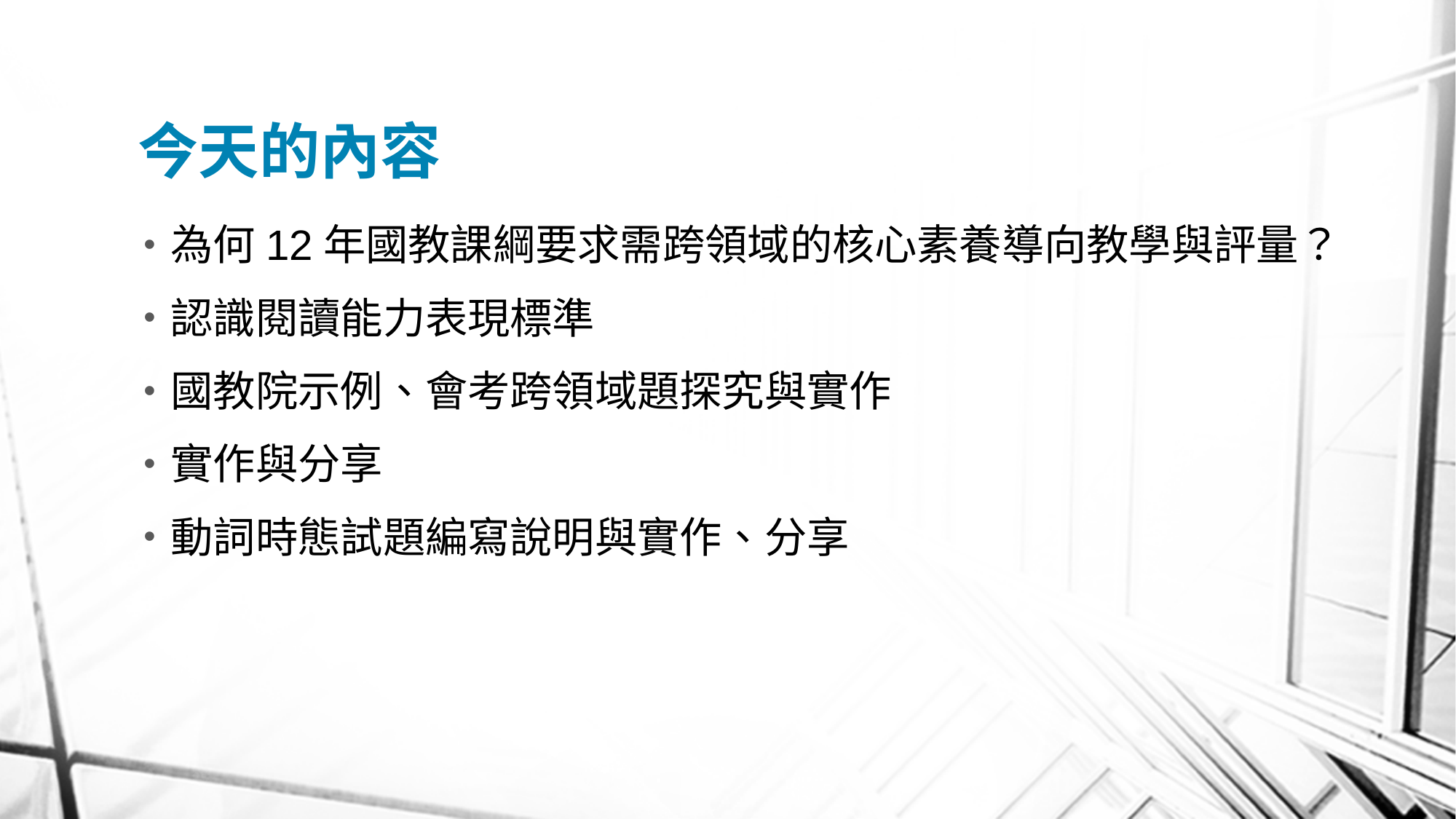

# 今天的內容
為何12年國教課綱要求需跨領域的核心素養導向教學與評量？
認識閱讀能力表現標準
國教院示例、會考跨領域題探究與實作
實作與分享
動詞時態試題編寫說明與實作、分享